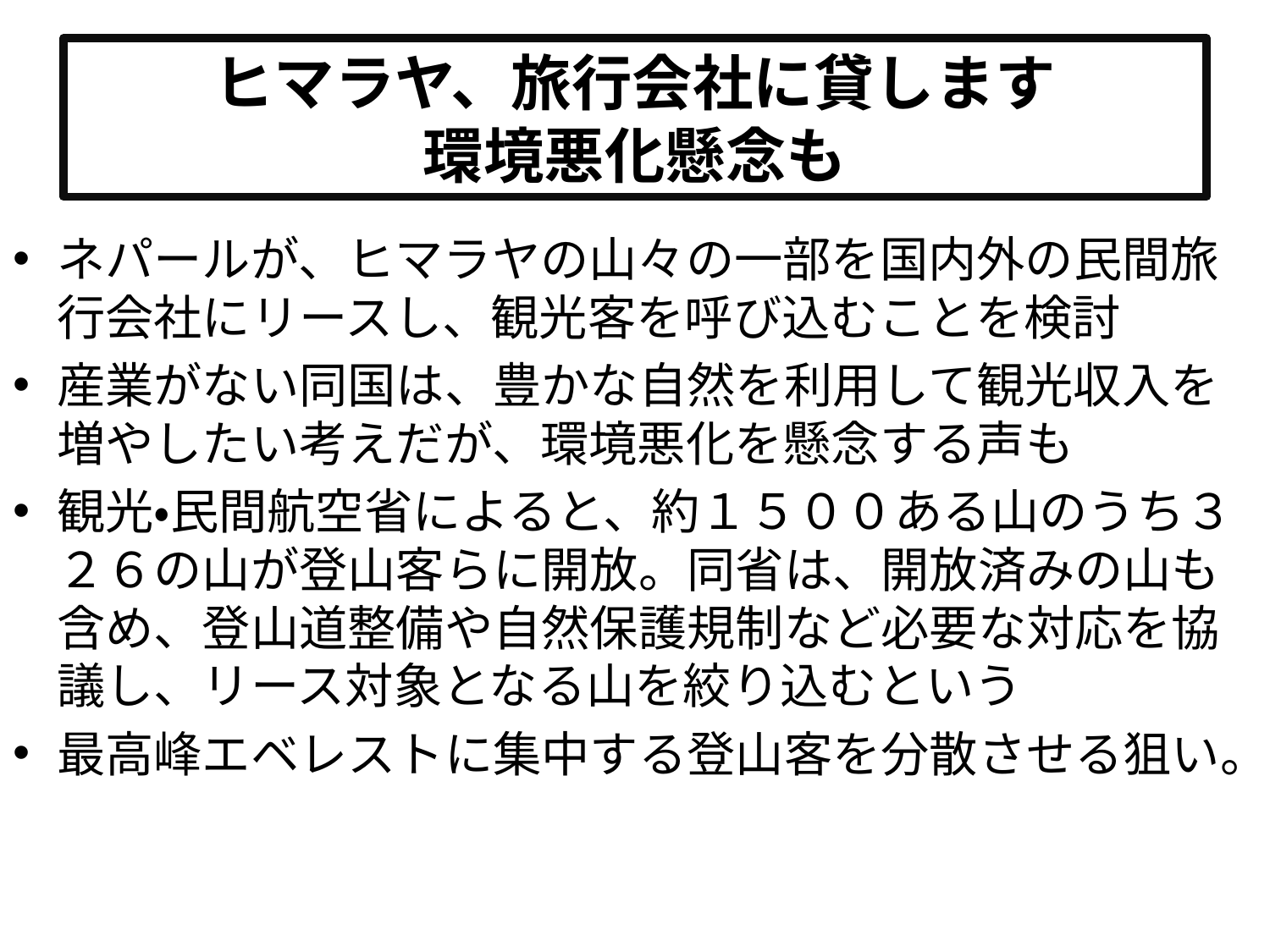

# ヒマラヤ、旅行会社に貸します 環境悪化懸念も
ネパールが、ヒマラヤの山々の一部を国内外の民間旅行会社にリースし、観光客を呼び込むことを検討
産業がない同国は、豊かな自然を利用して観光収入を増やしたい考えだが、環境悪化を懸念する声も
観光・民間航空省によると、約１５００ある山のうち３２６の山が登山客らに開放。同省は、開放済みの山も含め、登山道整備や自然保護規制など必要な対応を協議し、リース対象となる山を絞り込むという
最高峰エベレストに集中する登山客を分散させる狙い。